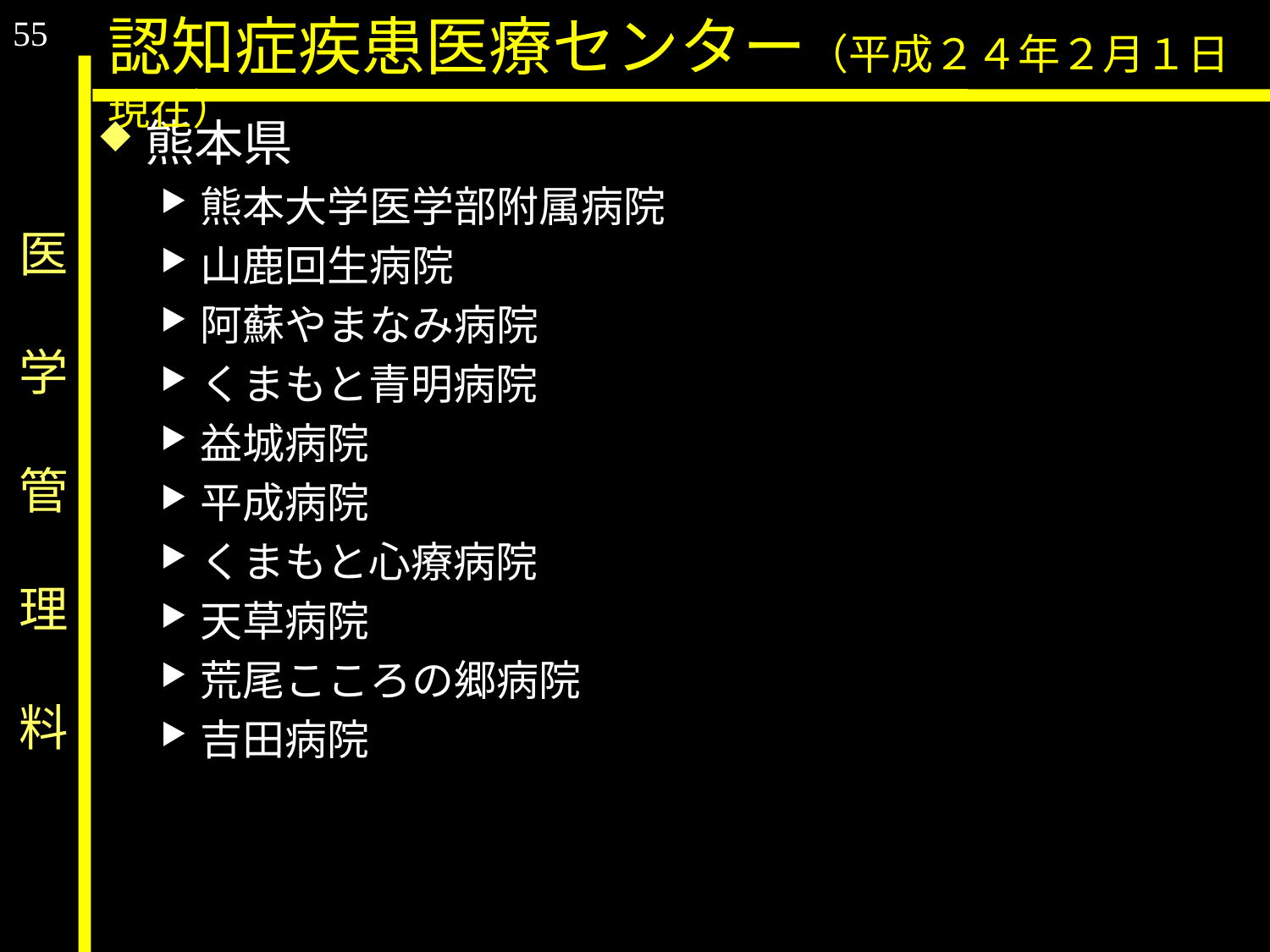

55
認知症疾患医療センター（平成２４年２月１日現在）

熊本県
熊本大学医学部附属病院
山鹿回生病院
阿蘇やまなみ病院
くまもと青明病院
益城病院
平成病院
くまもと心療病院
天草病院
荒尾こころの郷病院
吉田病院
医　学　管　理　料